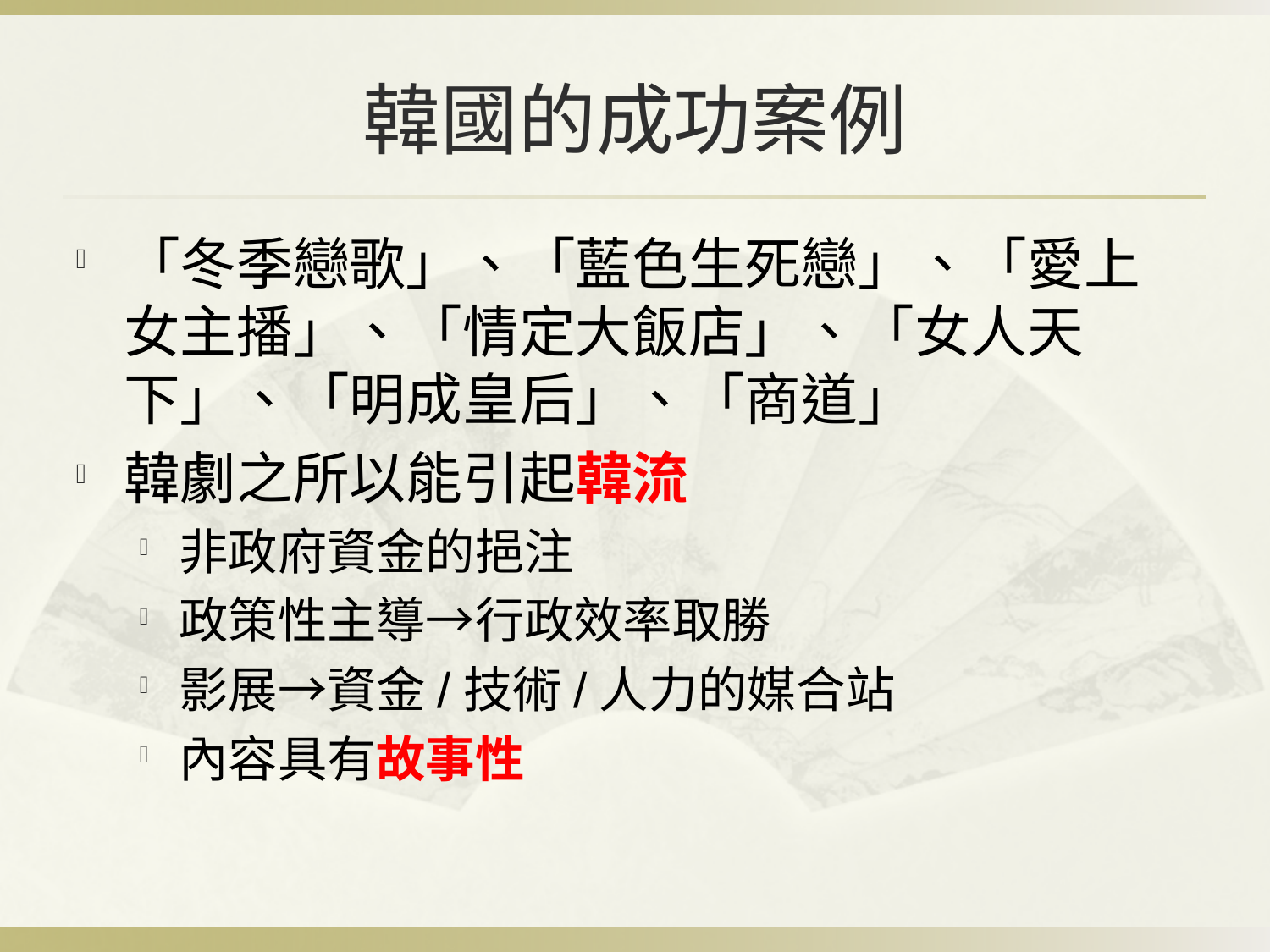

# 韓國的成功案例
「冬季戀歌」、「藍色生死戀」、「愛上女主播」、「情定大飯店」、「女人天下」、「明成皇后」、「商道」
韓劇之所以能引起韓流
非政府資金的挹注
政策性主導→行政效率取勝
影展→資金/技術/人力的媒合站
內容具有故事性